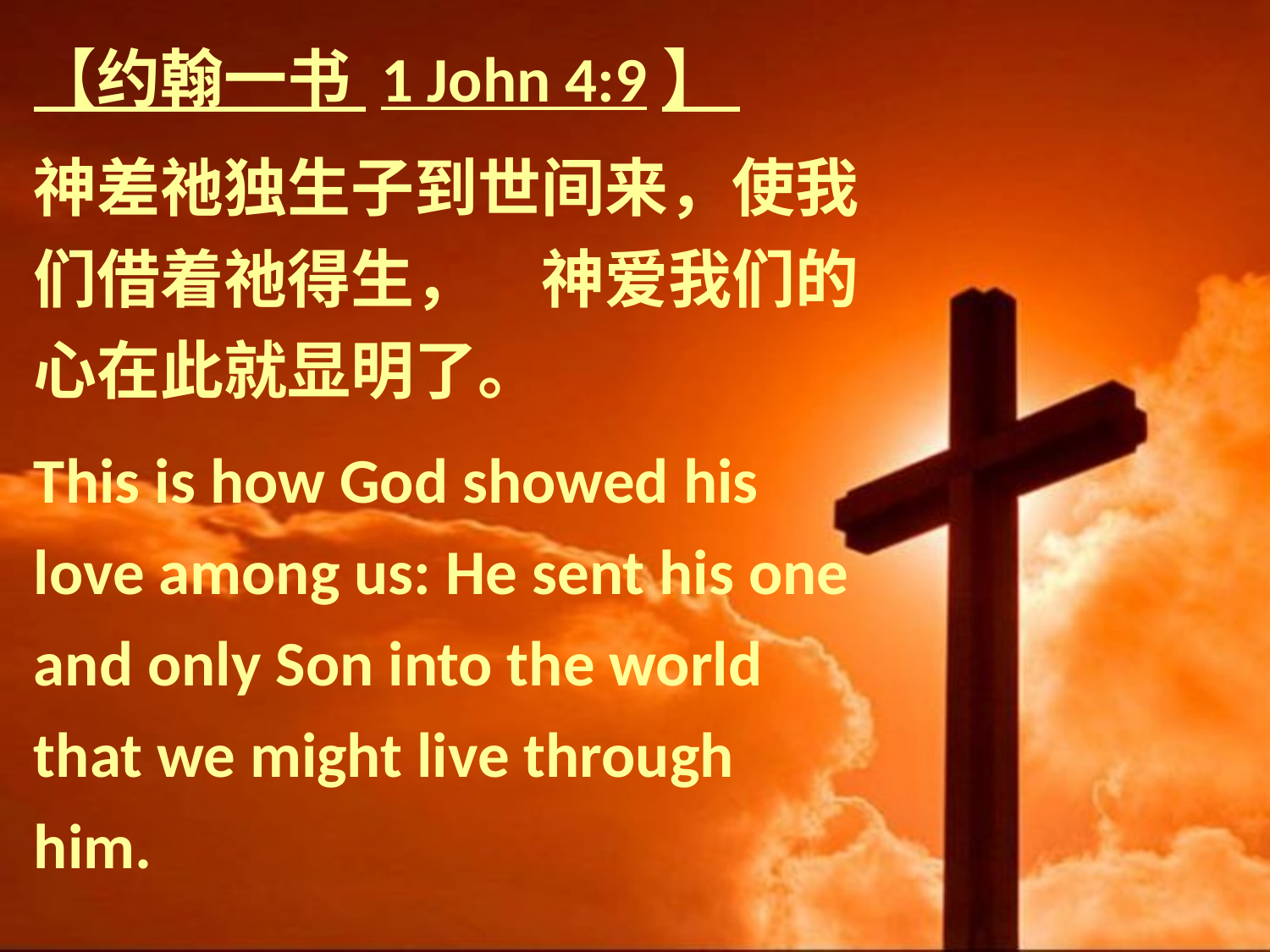

【约翰一书 1 John 4:9】
神差祂独生子到世间来，使我们借着祂得生，　神爱我们的心在此就显明了。
This is how God showed his love among us: He sent his one and only Son into the world that we might live through him.